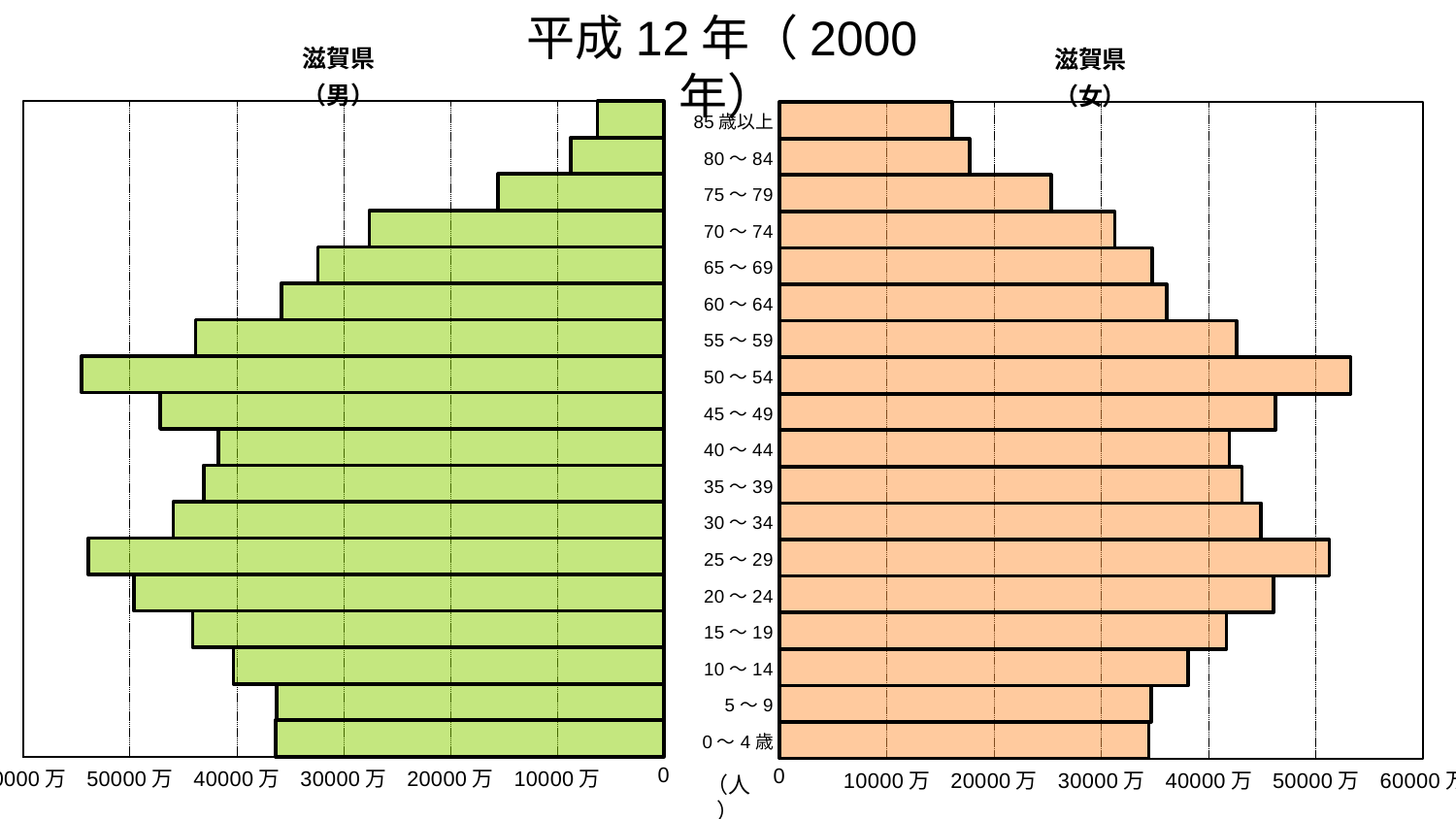

平成12年（2000年）

### Chart: 滋賀県
（女）

| Category | 滋賀県 |
|---|---|
| 0～4歳 | 34418.0 |
| 5～9 | 34629.0 |
| 10～14 | 38087.0 |
| 15～19 | 41659.0 |
| 20～24 | 46027.0 |
| 25～29 | 51233.0 |
| 30～34 | 44882.0 |
| 35～39 | 43096.0 |
| 40～44 | 41927.0 |
| 45～49 | 46227.0 |
| 50～54 | 53233.0 |
| 55～59 | 42596.0 |
| 60～64 | 36087.0 |
| 65～69 | 34750.0 |
| 70～74 | 31264.0 |
| 75～79 | 25300.0 |
| 80～84 | 17704.0 |
| 85歳以上 | 16106.0 |

### Chart: 滋賀県
（男）

| Category | 滋賀県 |
|---|---|
| 0～4歳 | 36370.0 |
| 5～9 | 36252.0 |
| 10～14 | 40316.0 |
| 15～19 | 44113.0 |
| 20～24 | 49610.0 |
| 25～29 | 53874.0 |
| 30～34 | 45918.0 |
| 35～39 | 43088.0 |
| 40～44 | 41719.0 |
| 45～49 | 47162.0 |
| 50～54 | 54532.0 |
| 55～59 | 43823.0 |
| 60～64 | 35823.0 |
| 65～69 | 32394.0 |
| 70～74 | 27570.0 |
| 75～79 | 15527.0 |
| 80～84 | 8723.0 |
| 85歳以上 | 6214.0 |
（人）